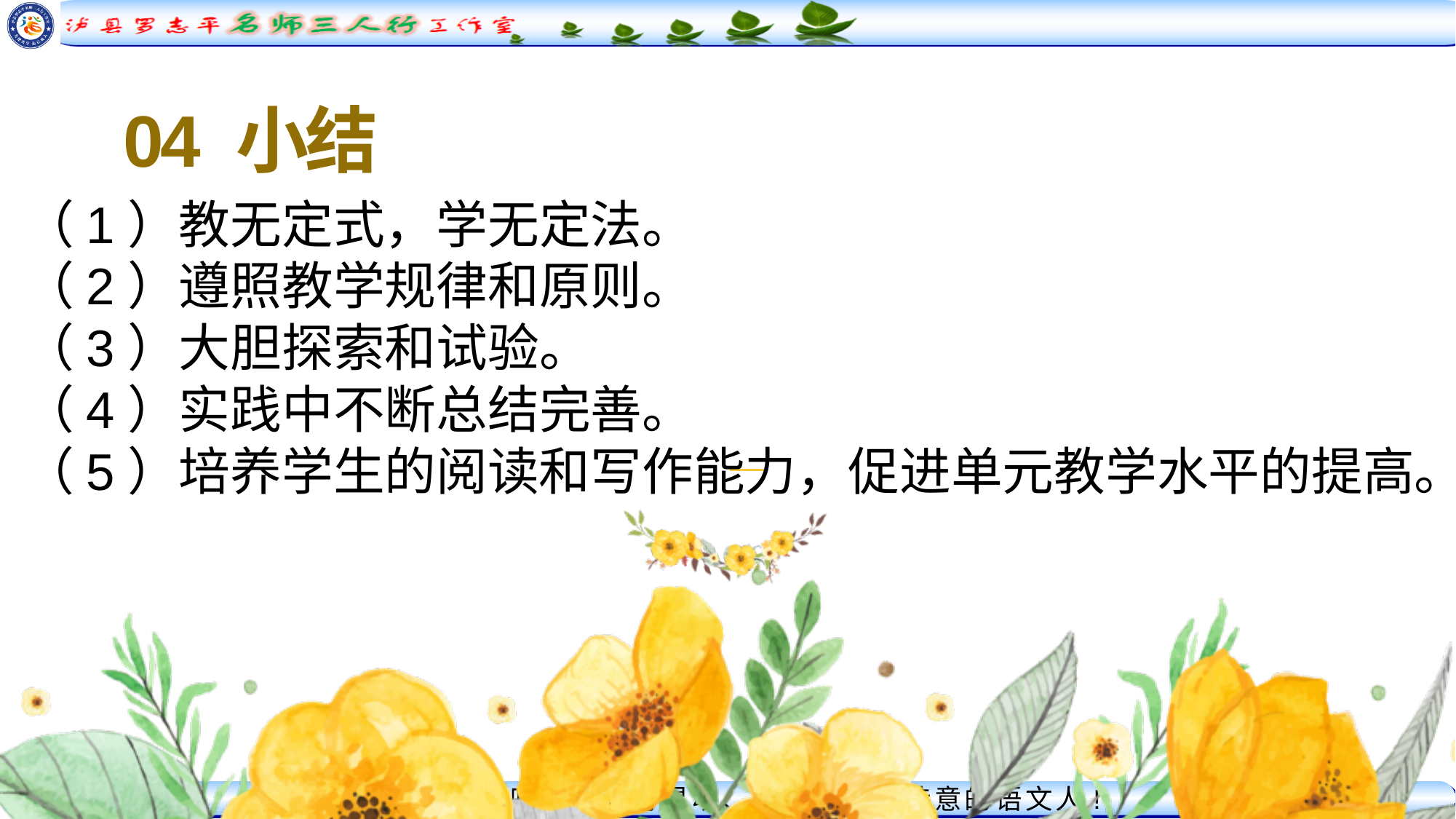

# 04 小结
（1）教无定式，学无定法。
（2）遵照教学规律和原则。
（3）大胆探索和试验。
（4）实践中不断总结完善。
（5）培养学生的阅读和写作能力，促进单元教学水平的提高。